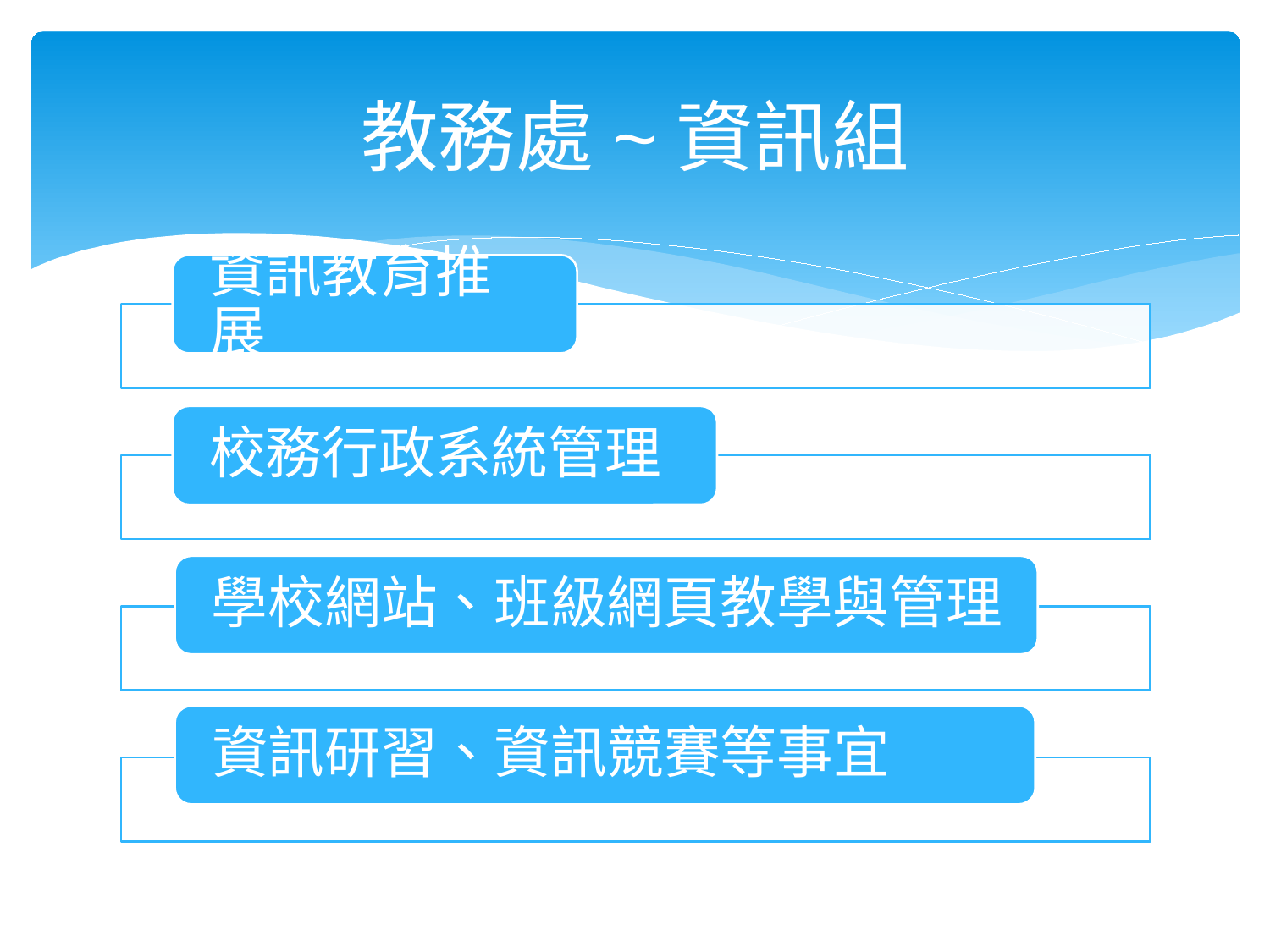

# 教務處~資訊組
資訊教育推展
校務行政系統管理
學校網站、班級網頁教學與管理
資訊研習、資訊競賽等事宜